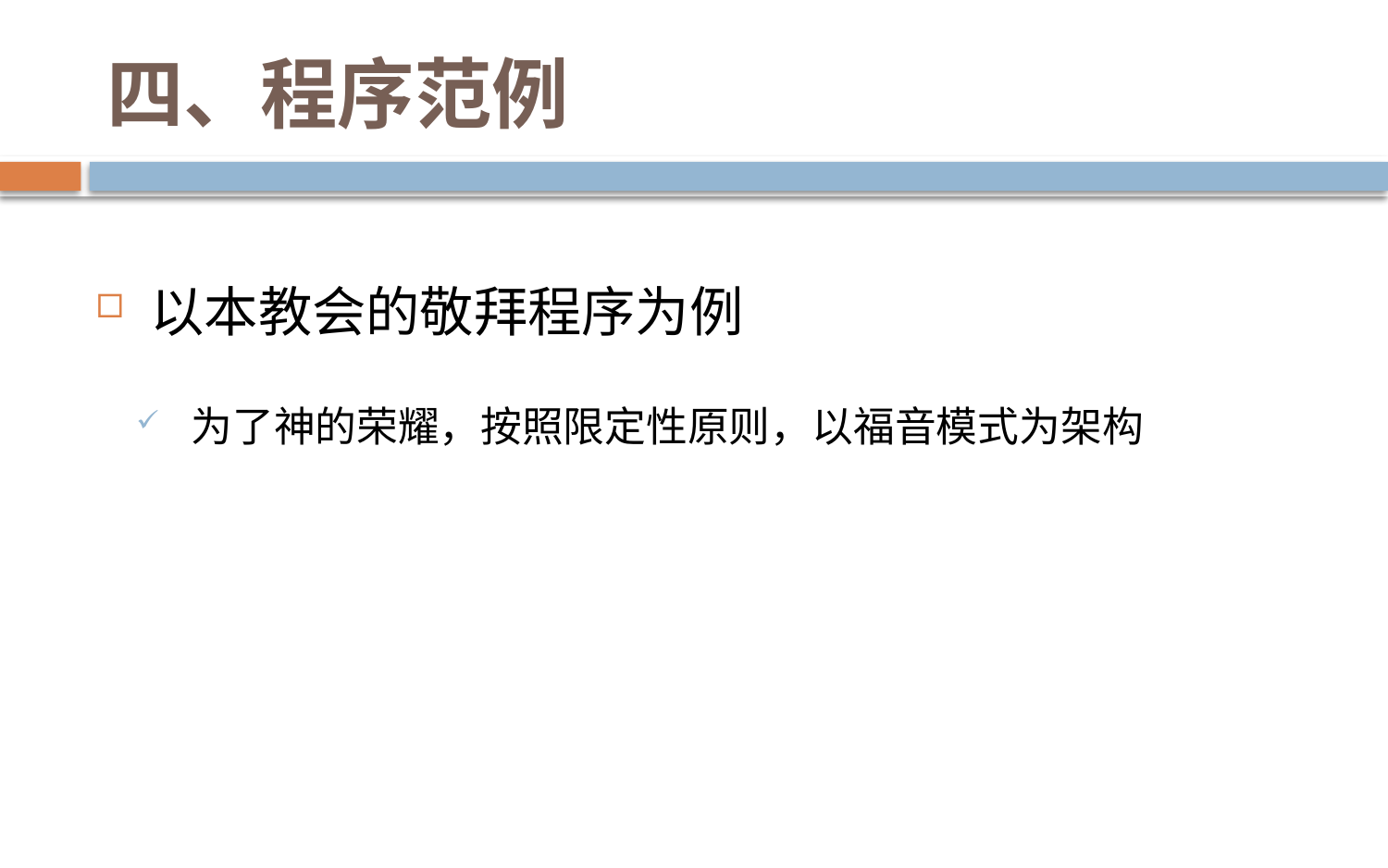

# 四、程序范例
以本教会的敬拜程序为例
为了神的荣耀，按照限定性原则，以福音模式为架构